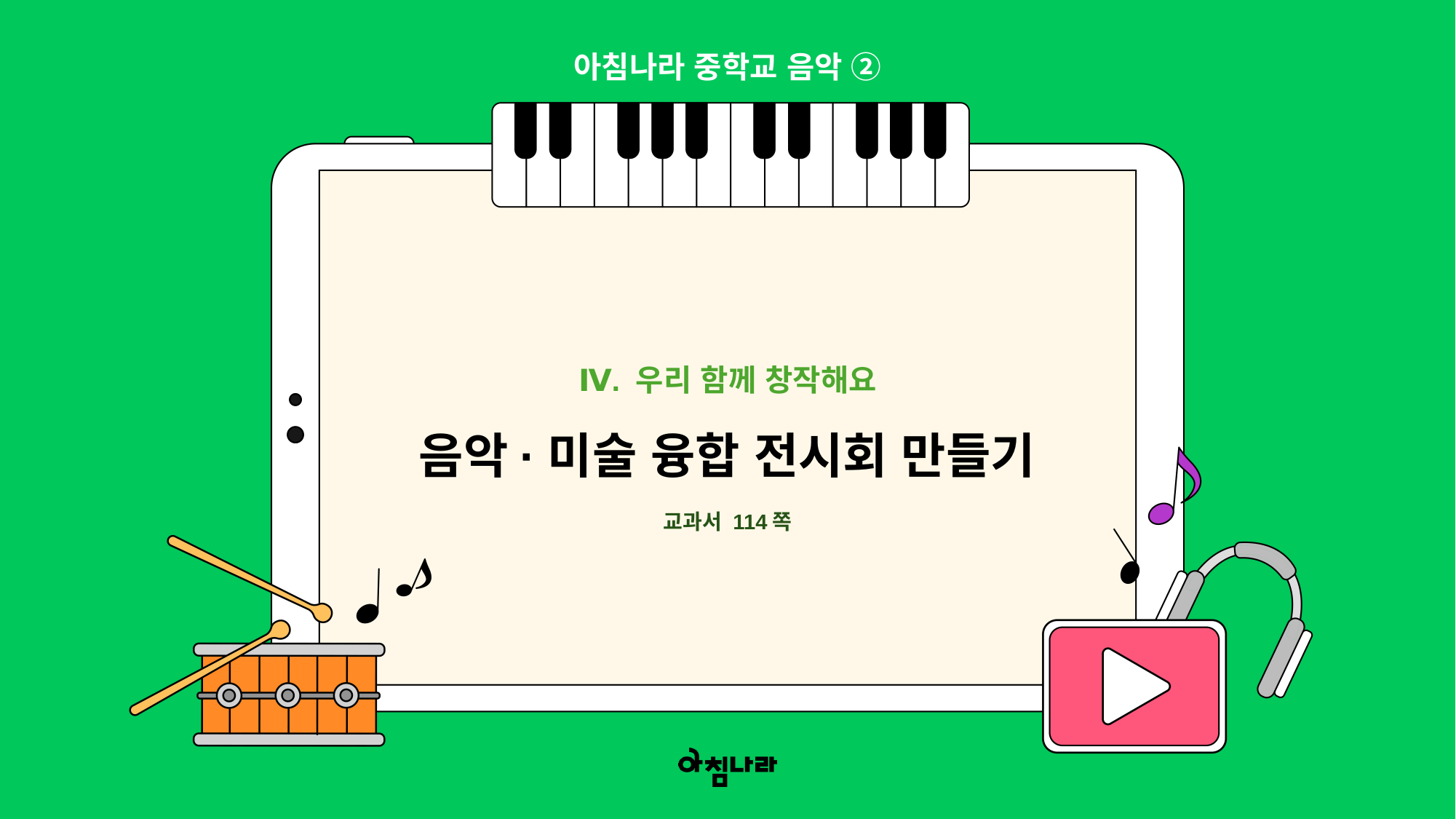

아침나라 중학교 음악 ②
Ⅳ. 우리 함께 창작해요
음악·미술 융합 전시회 만들기
교과서 114쪽